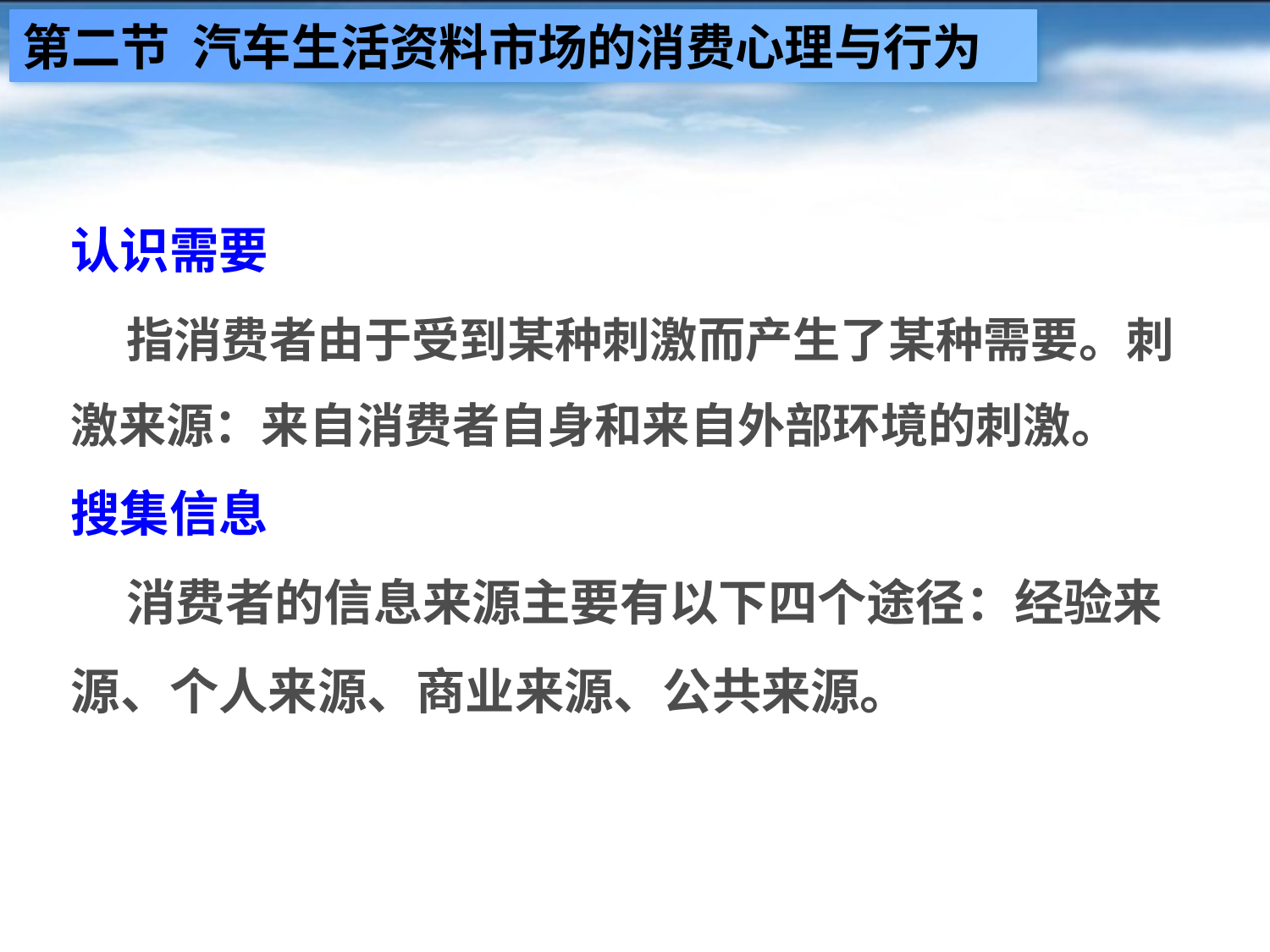

第二节  汽车生活资料市场的消费心理与行为
认识需要
    指消费者由于受到某种刺激而产生了某种需要。刺激来源：来自消费者自身和来自外部环境的刺激。
搜集信息
    消费者的信息来源主要有以下四个途径：经验来源、个人来源、商业来源、公共来源。